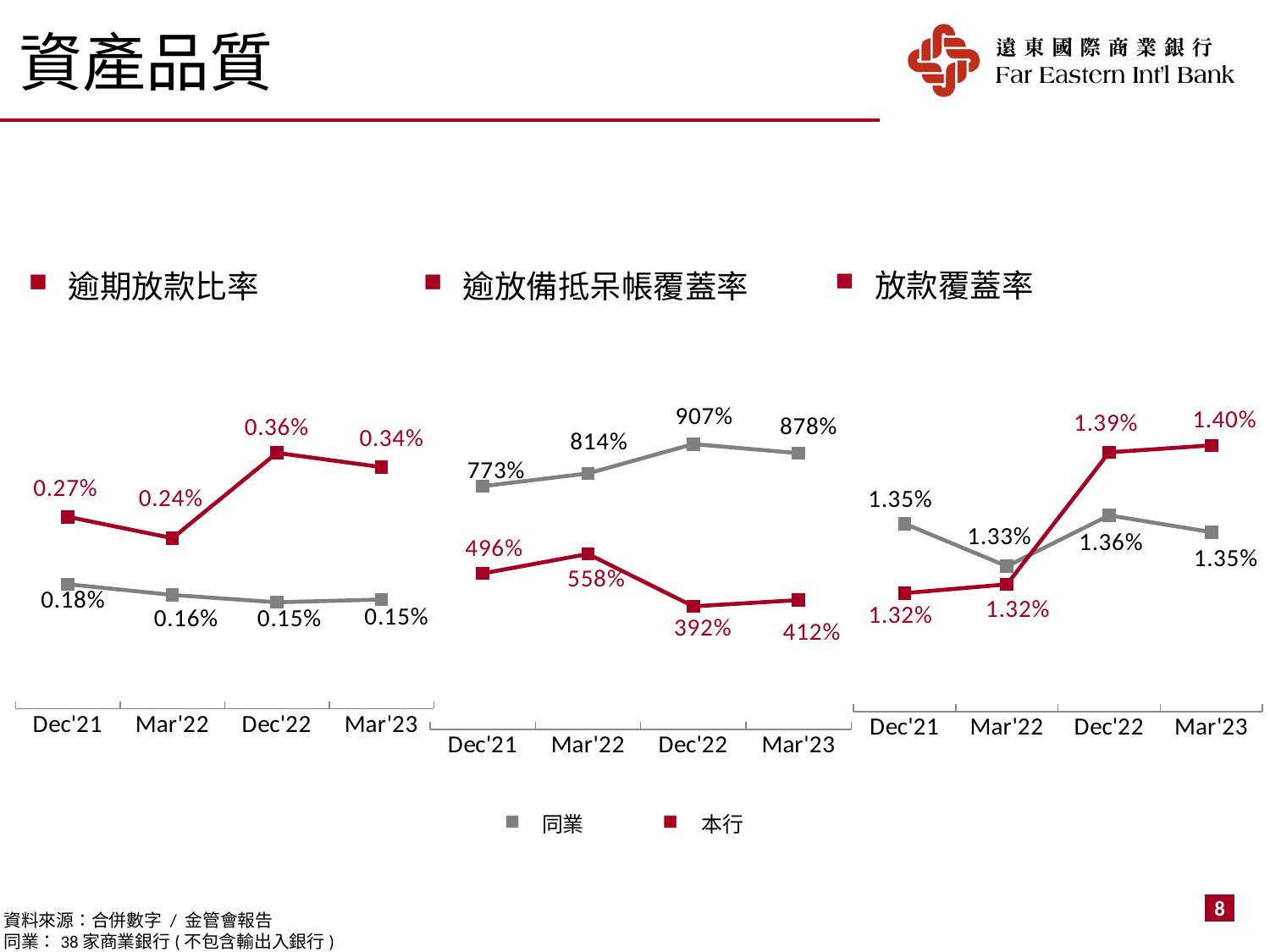

資產品質
放款覆蓋率
逾期放款比率
逾放備抵呆帳覆蓋率

### Chart

| Category | Industry | FEIB |
|---|---|---|
| Dec'21 | 0.0017503947155590694 | 0.0027 |
| Mar'22 | 0.0016 | 0.0024 |
| Dec'22 | 0.0014969951963763588 | 0.0036 |
| Mar'23 | 0.001535693796543418 | 0.0034000000000000002 |

### Chart

| Category | Industry | FEIB |
|---|---|---|
| Dec'21 | 0.013534634292277031 | 0.013151775853048886 |
| Mar'22 | 0.0133 | 0.0132 |
| Dec'22 | 0.013580129727523302 | 0.013927607964294882 |
| Mar'23 | 0.013488094064049971 | 0.013965682617499734 |

### Chart

| Category | Industry | FEIB |
|---|---|---|
| Dec'21 | 7.7323326972877195 | 4.9617 |
| Mar'22 | 8.14 | 5.58 |
| Dec'22 | 9.071592053465166 | 3.9163 |
| Mar'23 | 8.783062153672397 | 4.1155 |
本行
同業

資料來源：合併數字 / 金管會報告
同業：38家商業銀行(不包含輸出入銀行)